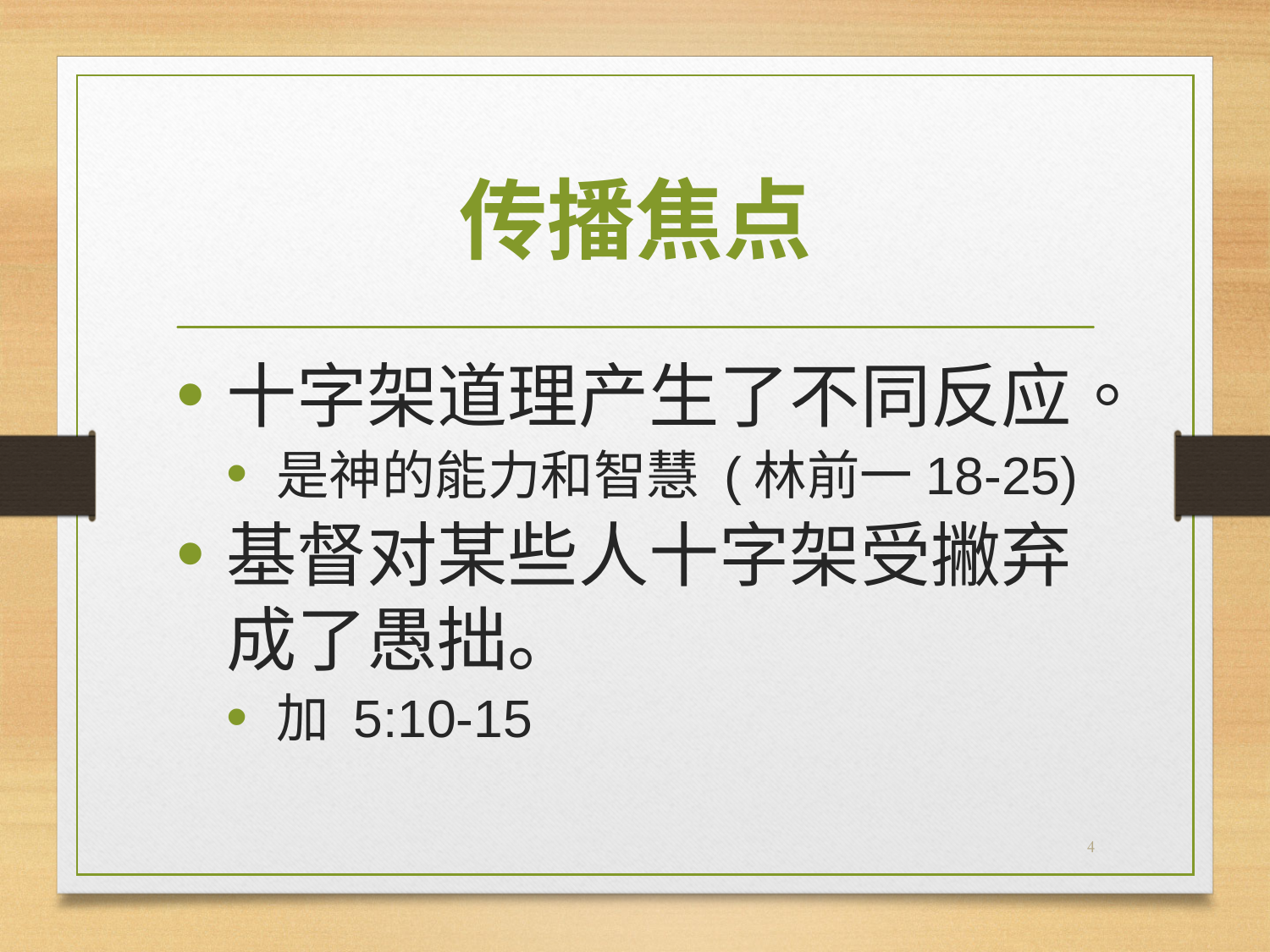

# 传播焦点
十字架道理产生了不同反应。
是神的能力和智慧 (林前一18-25)
基督对某些人十字架受撇弃成了愚拙。
加 5:10-15

4